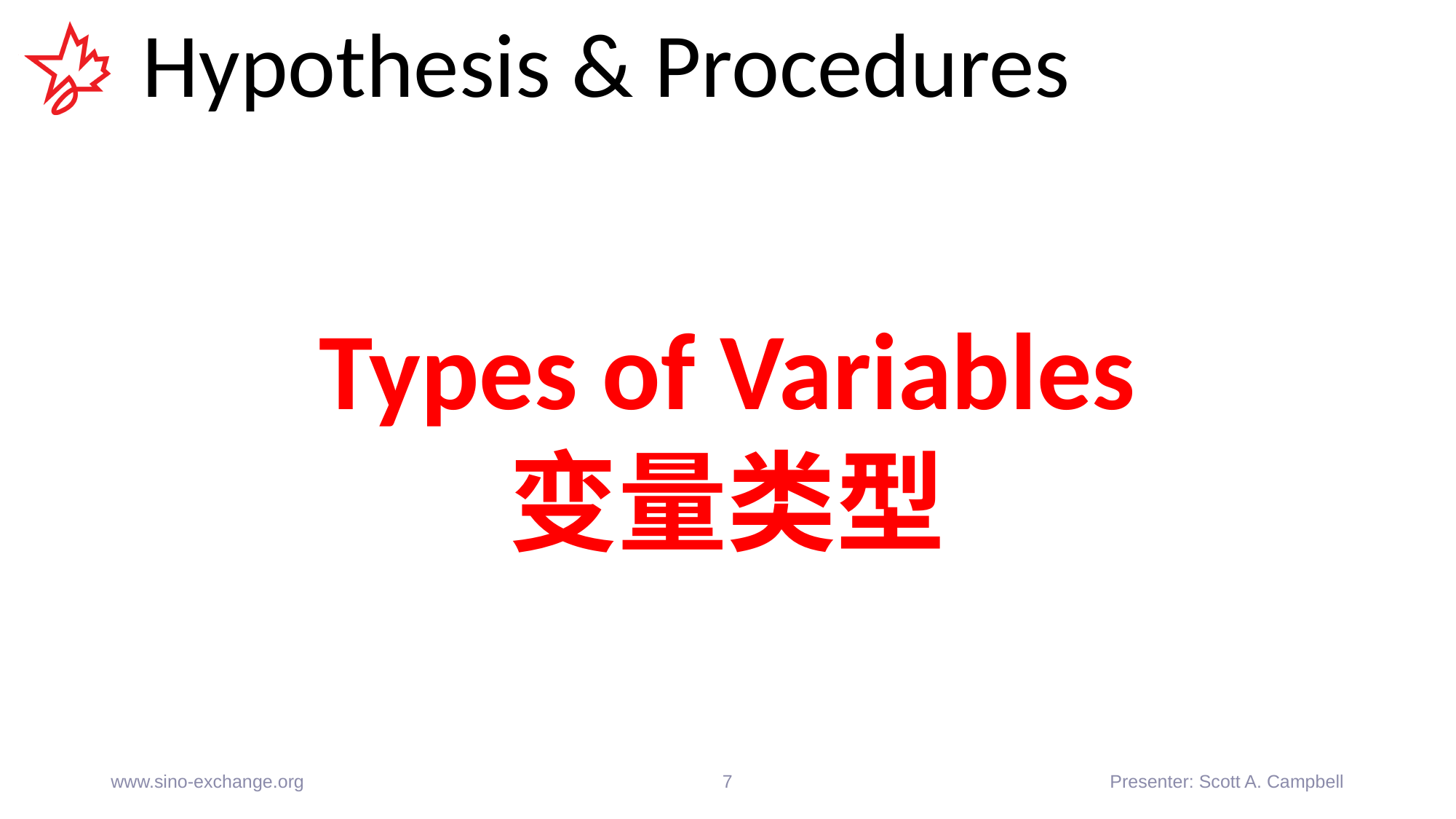

# Hypothesis & Procedures
Types of Variables
变量类型
www.sino-exchange.org
7
Presenter: Scott A. Campbell